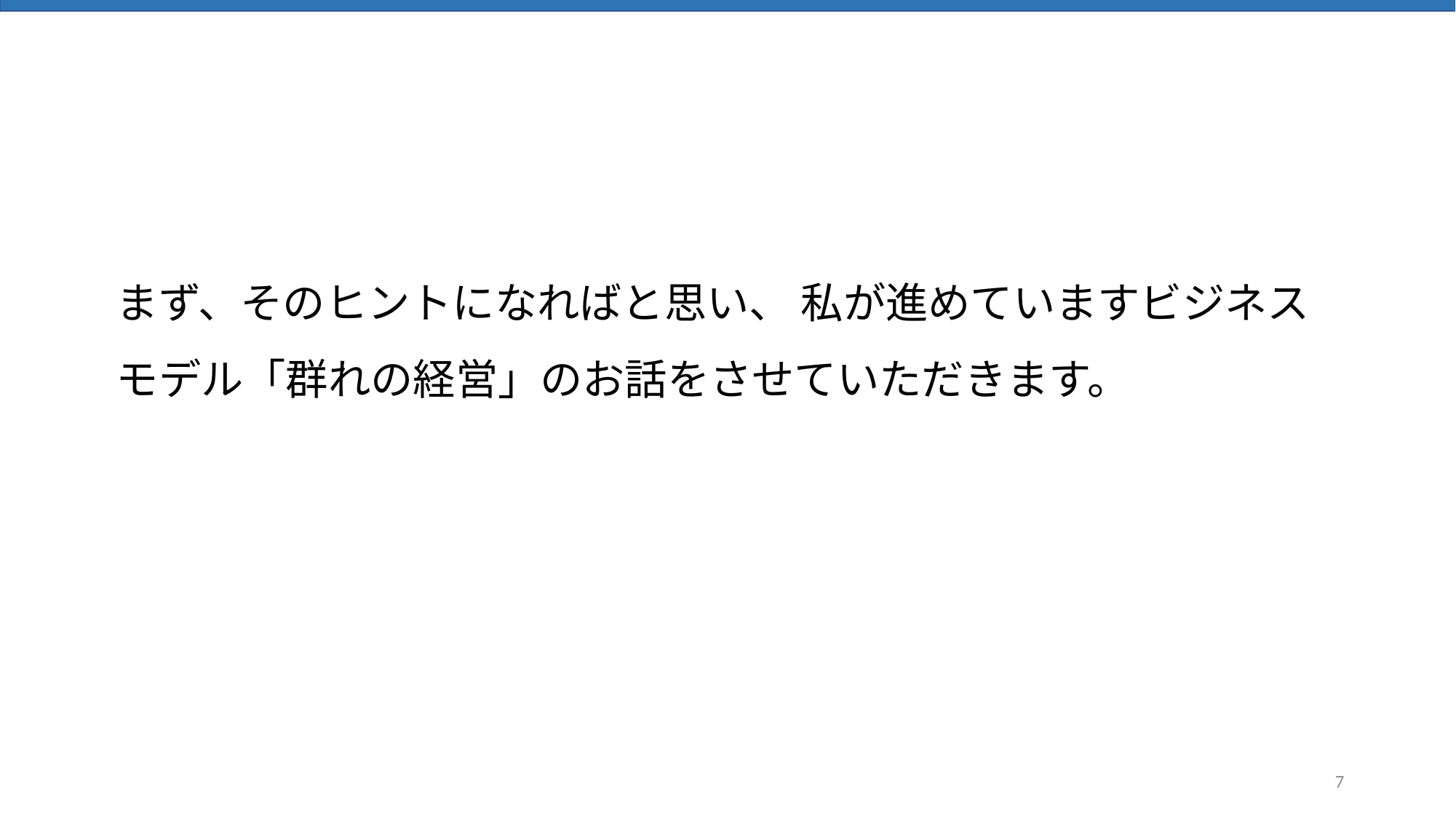

会員数が少ないクラブの活性化
まず、そのヒントになればと思い、 私が進めていますビジネスモデル「群れの経営」のお話をさせていただきます。

7